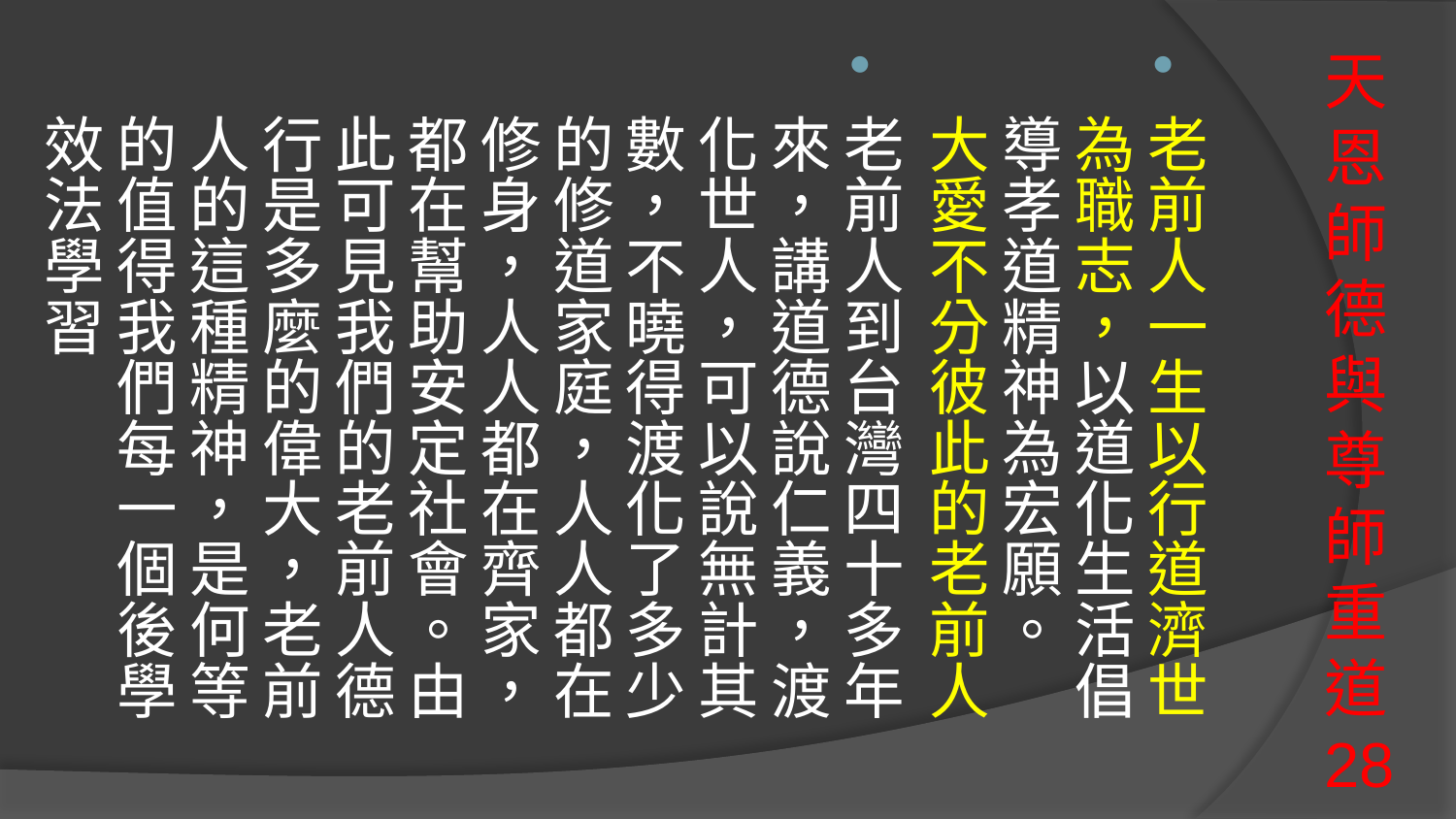

# 天恩師德與尊師重道 28
老前人一生以行道濟世為職志，以道化生活倡導孝道精神為宏願。
大愛不分彼此的老前人
老前人到台灣四十多年來，講道德說仁義，渡化世人，可以說無計其數，不曉得渡化了多少的修道家庭，人人都在修身，人人都在齊家，都在幫助安定社會。由此可見我們的老前人德行是多麼的偉大，老前人的這種精神，是何等的值得我們每一個後學效法學習